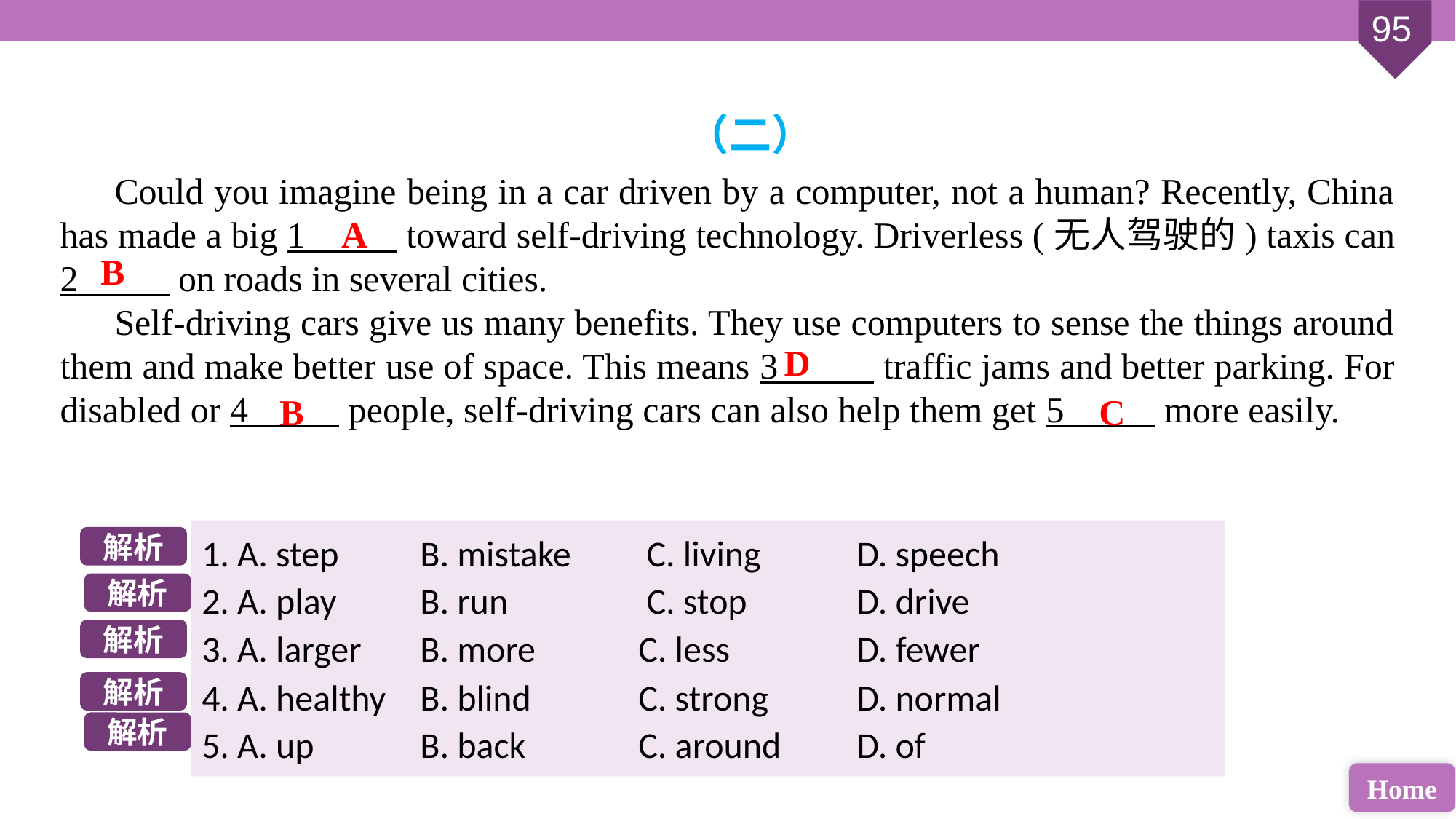

（二）
Could you imagine being in a car driven by a computer, not a human? Recently, China has made a big 1           toward self-driving technology. Driverless (无人驾驶的) taxis can 2           on roads in several cities.
Self-driving cars give us many benefits. They use computers to sense the things around them and make better use of space. This means 3           traffic jams and better parking. For disabled or 4           people, self-driving cars can also help them get 5           more easily.
A
B
D
B
C
1. A. step 	B. mistake	 C. living 	D. speech
2. A. play 	B. run		 C. stop 	D. drive
3. A. larger 	B. more 	C. less 		D. fewer
4. A. healthy 	B. blind 	C. strong 	D. normal
5. A. up 	B. back 	C. around 	D. of
解析
解析
解析
解析
解析